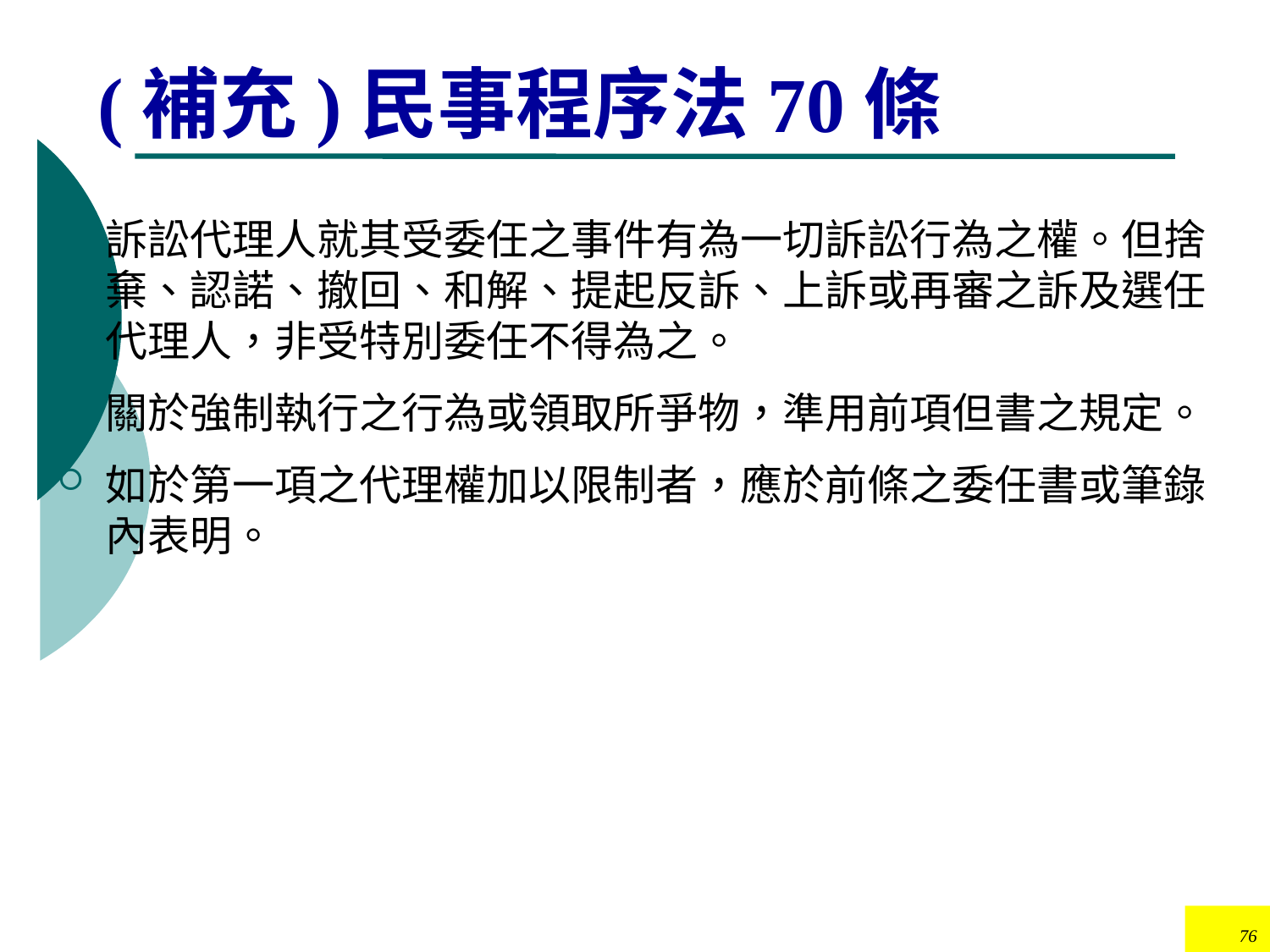

# (補充)民事程序法70條
訴訟代理人就其受委任之事件有為一切訴訟行為之權。但捨棄、認諾、撤回、和解、提起反訴、上訴或再審之訴及選任代理人，非受特別委任不得為之。
關於強制執行之行為或領取所爭物，準用前項但書之規定。
如於第一項之代理權加以限制者，應於前條之委任書或筆錄內表明。
76